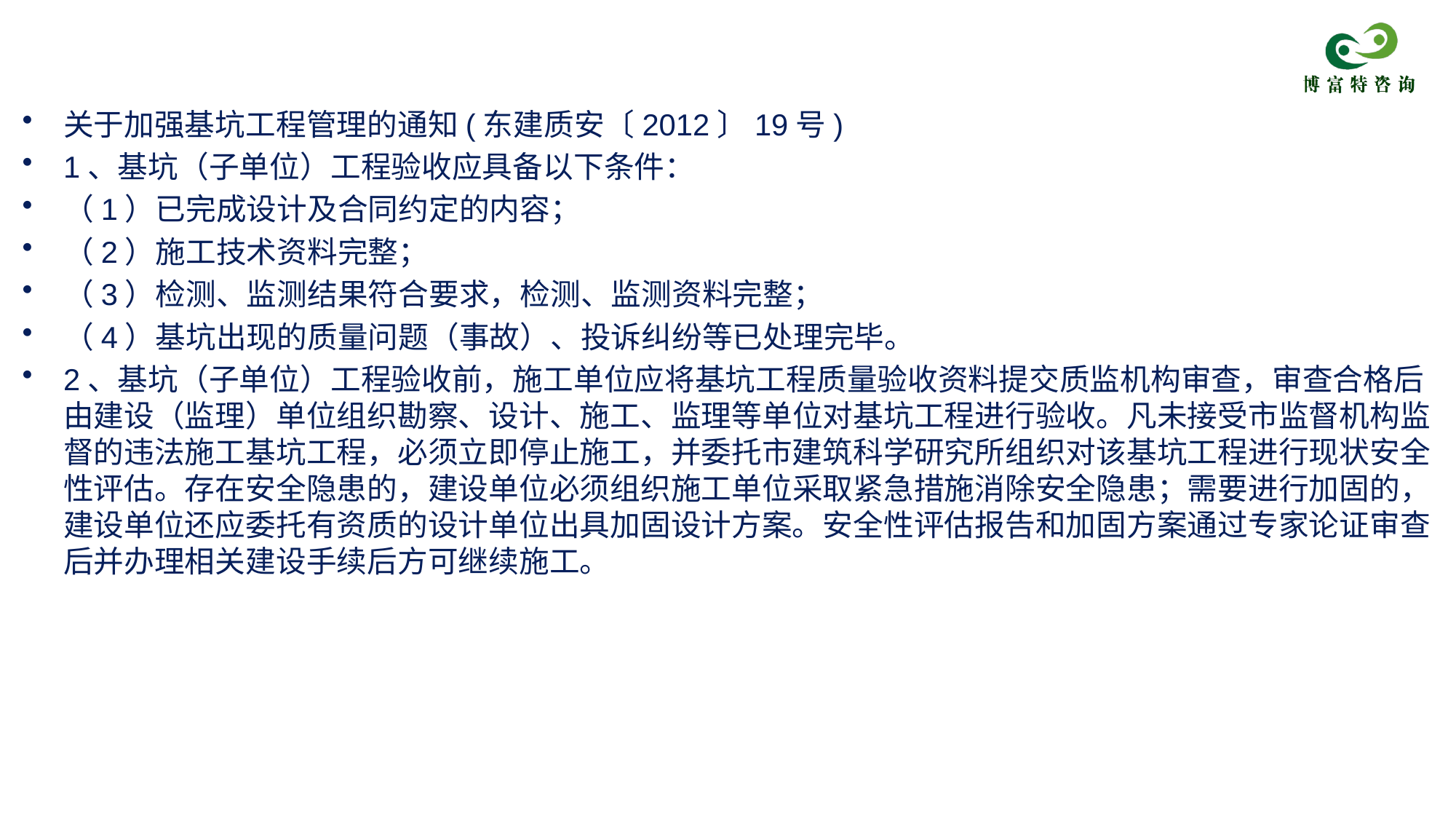

关于加强基坑工程管理的通知(东建质安〔2012〕19号)
1、基坑（子单位）工程验收应具备以下条件：
（1）已完成设计及合同约定的内容；
（2）施工技术资料完整；
（3）检测、监测结果符合要求，检测、监测资料完整；
（4）基坑出现的质量问题（事故）、投诉纠纷等已处理完毕。
2、基坑（子单位）工程验收前，施工单位应将基坑工程质量验收资料提交质监机构审查，审查合格后由建设（监理）单位组织勘察、设计、施工、监理等单位对基坑工程进行验收。凡未接受市监督机构监督的违法施工基坑工程，必须立即停止施工，并委托市建筑科学研究所组织对该基坑工程进行现状安全性评估。存在安全隐患的，建设单位必须组织施工单位采取紧急措施消除安全隐患；需要进行加固的，建设单位还应委托有资质的设计单位出具加固设计方案。安全性评估报告和加固方案通过专家论证审查后并办理相关建设手续后方可继续施工。

精选PPT
21